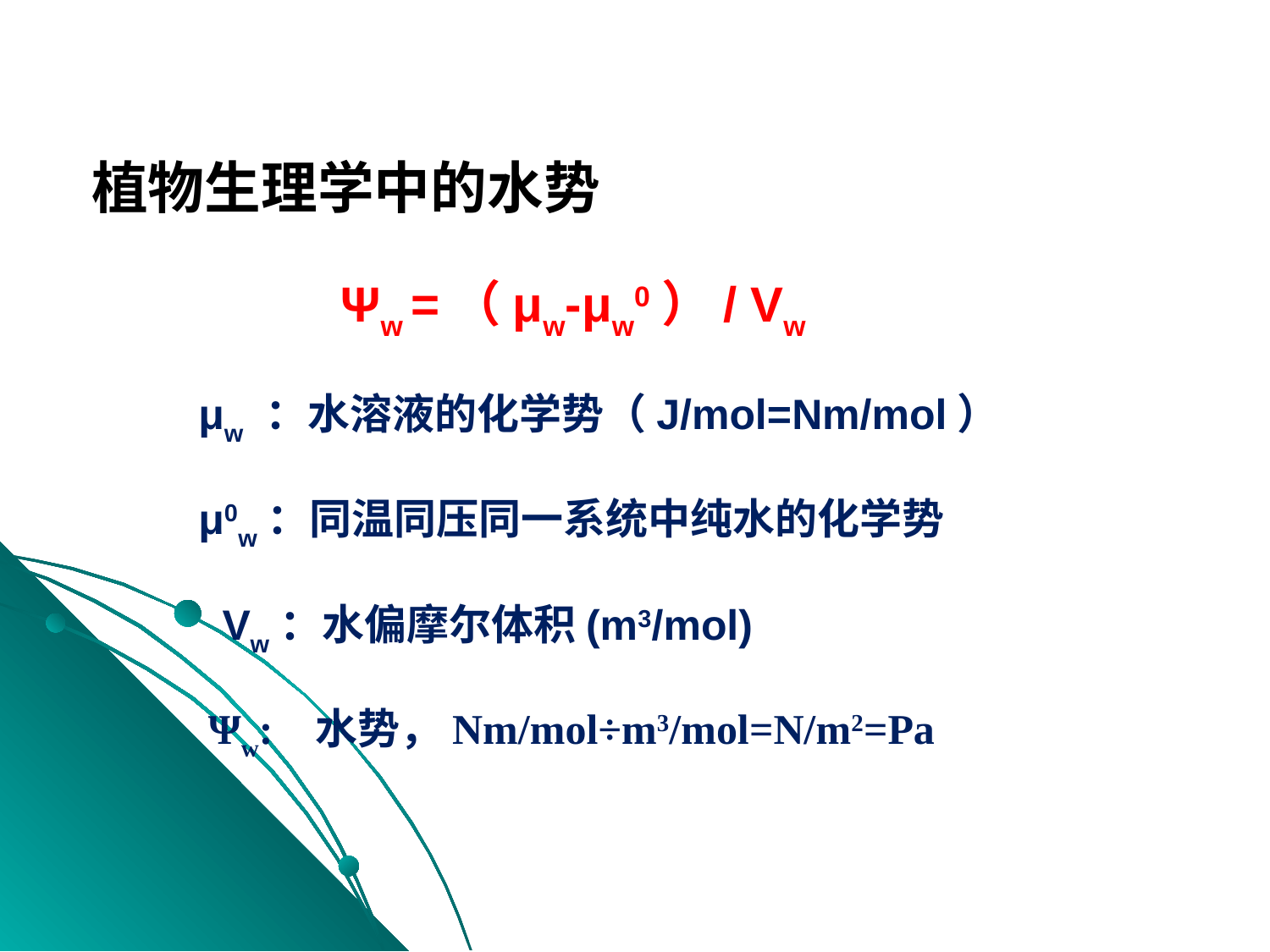

植物生理学中的水势
                     Ψw =（μw-μw0）/ Vw
         μw ：水溶液的化学势（J/mol=Nm/mol）
         μ0w：同温同压同一系统中纯水的化学势
           Vw：水偏摩尔体积(m3/mol)
           Ψw:   水势，Nm/mol÷m3/mol=N/m2=Pa